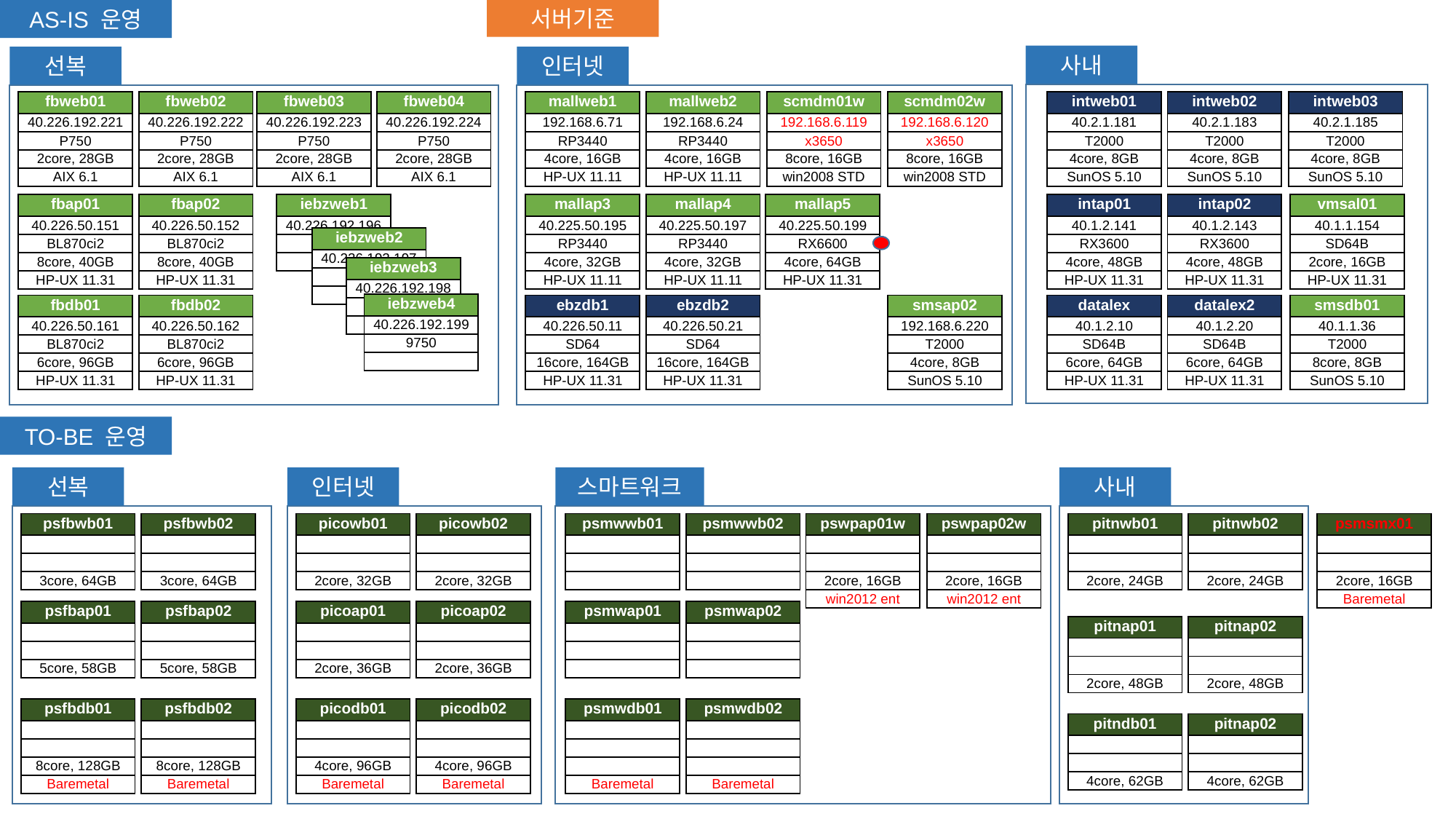

AS-IS 운영
서버기준
사내
선복
인터넷

| fbweb01 |
| --- |
| 40.226.192.221 |
| P750 |
| 2core, 28GB |
| AIX 6.1 |
| fbweb02 |
| --- |
| 40.226.192.222 |
| P750 |
| 2core, 28GB |
| AIX 6.1 |
| fbweb03 |
| --- |
| 40.226.192.223 |
| P750 |
| 2core, 28GB |
| AIX 6.1 |
| fbweb04 |
| --- |
| 40.226.192.224 |
| P750 |
| 2core, 28GB |
| AIX 6.1 |
| mallweb1 |
| --- |
| 192.168.6.71 |
| RP3440 |
| 4core, 16GB |
| HP-UX 11.11 |
| mallweb2 |
| --- |
| 192.168.6.24 |
| RP3440 |
| 4core, 16GB |
| HP-UX 11.11 |
| scmdm01w |
| --- |
| 192.168.6.119 |
| x3650 |
| 8core, 16GB |
| win2008 STD |
| scmdm02w |
| --- |
| 192.168.6.120 |
| x3650 |
| 8core, 16GB |
| win2008 STD |
| intweb01 |
| --- |
| 40.2.1.181 |
| T2000 |
| 4core, 8GB |
| SunOS 5.10 |
| intweb02 |
| --- |
| 40.2.1.183 |
| T2000 |
| 4core, 8GB |
| SunOS 5.10 |
| intweb03 |
| --- |
| 40.2.1.185 |
| T2000 |
| 4core, 8GB |
| SunOS 5.10 |
| fbap01 |
| --- |
| 40.226.50.151 |
| BL870ci2 |
| 8core, 40GB |
| HP-UX 11.31 |
| fbap02 |
| --- |
| 40.226.50.152 |
| BL870ci2 |
| 8core, 40GB |
| HP-UX 11.31 |
| iebzweb1 |
| --- |
| 40.226.192.196 |
|  |
|  |
| mallap3 |
| --- |
| 40.225.50.195 |
| RP3440 |
| 4core, 32GB |
| HP-UX 11.11 |
| mallap4 |
| --- |
| 40.225.50.197 |
| RP3440 |
| 4core, 32GB |
| HP-UX 11.11 |
| mallap5 |
| --- |
| 40.225.50.199 |
| RX6600 |
| 4core, 64GB |
| HP-UX 11.31 |
| intap01 |
| --- |
| 40.1.2.141 |
| RX3600 |
| 4core, 48GB |
| HP-UX 11.31 |
| intap02 |
| --- |
| 40.1.2.143 |
| RX3600 |
| 4core, 48GB |
| HP-UX 11.31 |
| vmsal01 |
| --- |
| 40.1.1.154 |
| SD64B |
| 2core, 16GB |
| HP-UX 11.31 |
| iebzweb2 |
| --- |
| 40.226.192.197 |
|  |
|  |

| iebzweb3 |
| --- |
| 40.226.192.198 |
|  |
|  |
| iebzweb4 |
| --- |
| 40.226.192.199 |
| 9750 |
|  |
| fbdb01 |
| --- |
| 40.226.50.161 |
| BL870ci2 |
| 6core, 96GB |
| HP-UX 11.31 |
| fbdb02 |
| --- |
| 40.226.50.162 |
| BL870ci2 |
| 6core, 96GB |
| HP-UX 11.31 |
| ebzdb1 |
| --- |
| 40.226.50.11 |
| SD64 |
| 16core, 164GB |
| HP-UX 11.31 |
| ebzdb2 |
| --- |
| 40.226.50.21 |
| SD64 |
| 16core, 164GB |
| HP-UX 11.31 |
| smsap02 |
| --- |
| 192.168.6.220 |
| T2000 |
| 4core, 8GB |
| SunOS 5.10 |
| datalex |
| --- |
| 40.1.2.10 |
| SD64B |
| 6core, 64GB |
| HP-UX 11.31 |
| datalex2 |
| --- |
| 40.1.2.20 |
| SD64B |
| 6core, 64GB |
| HP-UX 11.31 |
| smsdb01 |
| --- |
| 40.1.1.36 |
| T2000 |
| 8core, 8GB |
| SunOS 5.10 |
TO-BE 운영
선복
인터넷
스마트워크
사내

| psmwwb01 |
| --- |
|  |
|  |
|  |
| psmwwb02 |
| --- |
|  |
|  |
|  |
| pswpap01w |
| --- |
|  |
|  |
| 2core, 16GB |
| win2012 ent |
| pswpap02w |
| --- |
|  |
|  |
| 2core, 16GB |
| win2012 ent |
| psfbwb01 |
| --- |
|  |
|  |
| 3core, 64GB |
| psfbwb02 |
| --- |
|  |
|  |
| 3core, 64GB |
| picowb01 |
| --- |
|  |
|  |
| 2core, 32GB |
| picowb02 |
| --- |
|  |
|  |
| 2core, 32GB |
| pitnwb01 |
| --- |
|  |
|  |
| 2core, 24GB |
| pitnwb02 |
| --- |
|  |
|  |
| 2core, 24GB |
| psmsmx01 |
| --- |
|  |
|  |
| 2core, 16GB |
| Baremetal |
| psfbap01 |
| --- |
|  |
|  |
| 5core, 58GB |
| psfbap02 |
| --- |
|  |
|  |
| 5core, 58GB |
| picoap01 |
| --- |
|  |
|  |
| 2core, 36GB |
| picoap02 |
| --- |
|  |
|  |
| 2core, 36GB |
| psmwap01 |
| --- |
|  |
|  |
|  |
| psmwap02 |
| --- |
|  |
|  |
|  |
| pitnap01 |
| --- |
|  |
|  |
| 2core, 48GB |
| pitnap02 |
| --- |
|  |
|  |
| 2core, 48GB |
| psfbdb01 |
| --- |
|  |
|  |
| 8core, 128GB |
| Baremetal |
| psfbdb02 |
| --- |
|  |
|  |
| 8core, 128GB |
| Baremetal |
| picodb01 |
| --- |
|  |
|  |
| 4core, 96GB |
| Baremetal |
| picodb02 |
| --- |
|  |
|  |
| 4core, 96GB |
| Baremetal |
| psmwdb01 |
| --- |
|  |
|  |
|  |
| Baremetal |
| psmwdb02 |
| --- |
|  |
|  |
|  |
| Baremetal |
| pitndb01 |
| --- |
|  |
|  |
| 4core, 62GB |
| pitnap02 |
| --- |
|  |
|  |
| 4core, 62GB |